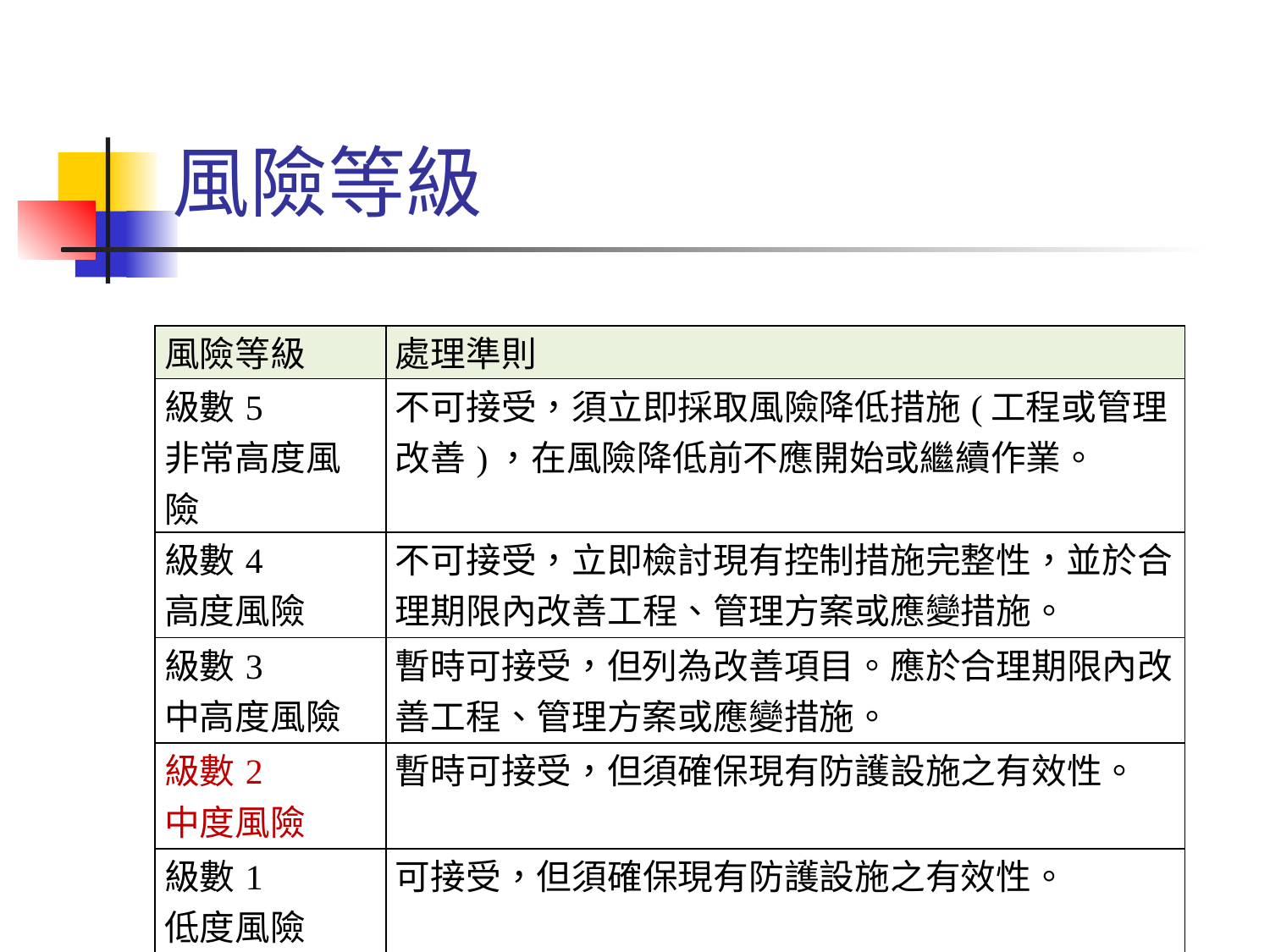

# 風險等級
| 風險等級 | 處理準則 |
| --- | --- |
| 級數5 非常高度風險 | 不可接受，須立即採取風險降低措施(工程或管理改善)，在風險降低前不應開始或繼續作業。 |
| 級數4 高度風險 | 不可接受，立即檢討現有控制措施完整性，並於合理期限內改善工程、管理方案或應變措施。 |
| 級數3 中高度風險 | 暫時可接受，但列為改善項目。應於合理期限內改善工程、管理方案或應變措施。 |
| 級數2 中度風險 | 暫時可接受，但須確保現有防護設施之有效性。 |
| 級數1 低度風險 | 可接受，但須確保現有防護設施之有效性。 |